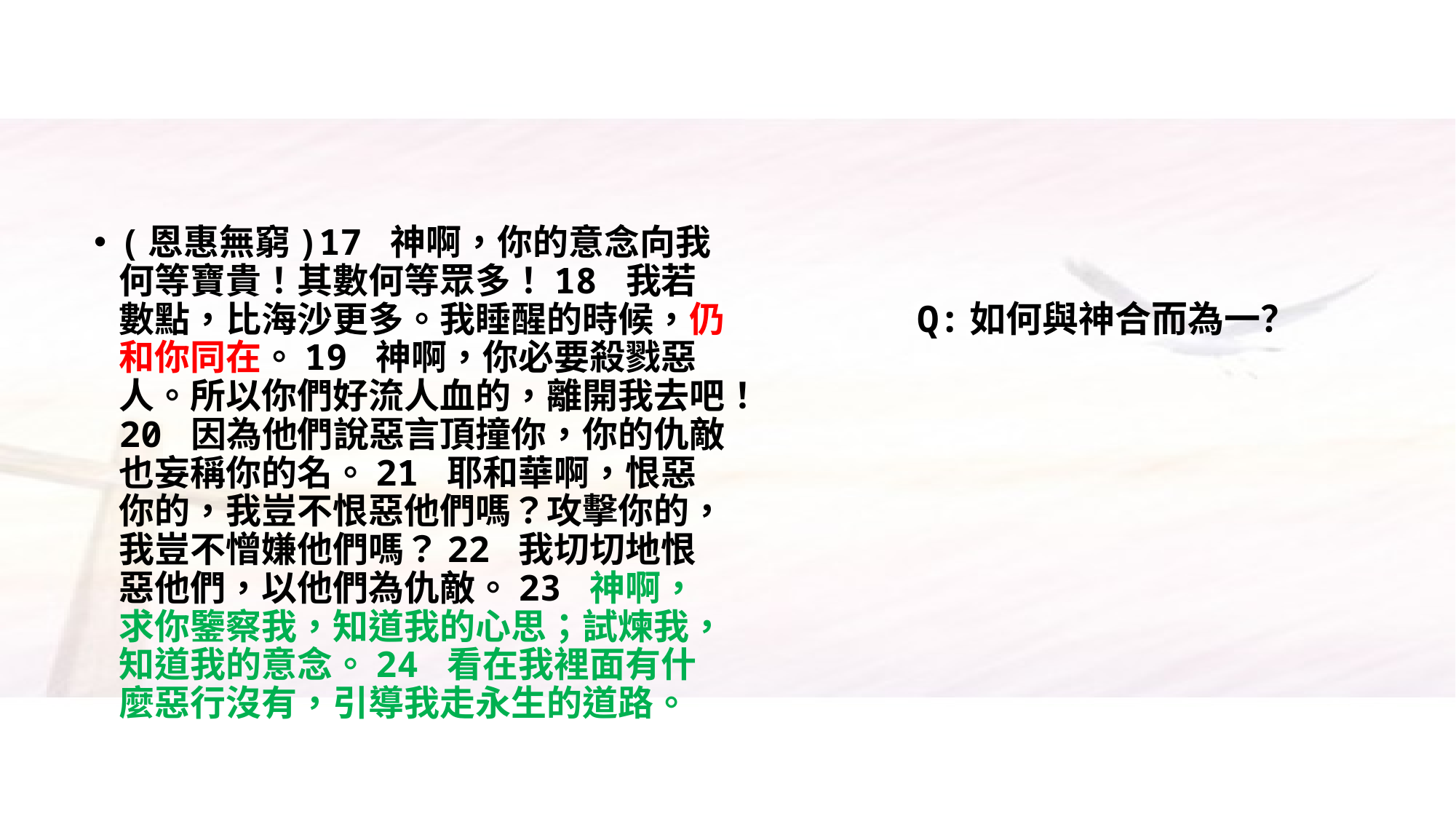

#
(恩惠無窮)17 神啊，你的意念向我何等寶貴！其數何等眾多！18 我若數點，比海沙更多。我睡醒的時候，仍和你同在。19 神啊，你必要殺戮惡人。所以你們好流人血的，離開我去吧！20 因為他們說惡言頂撞你，你的仇敵也妄稱你的名。21 耶和華啊，恨惡你的，我豈不恨惡他們嗎？攻擊你的，我豈不憎嫌他們嗎？22 我切切地恨惡他們，以他們為仇敵。23 神啊，求你鑒察我，知道我的心思；試煉我，知道我的意念。24 看在我裡面有什麼惡行沒有，引導我走永生的道路。
Q:如何與神合而為一？